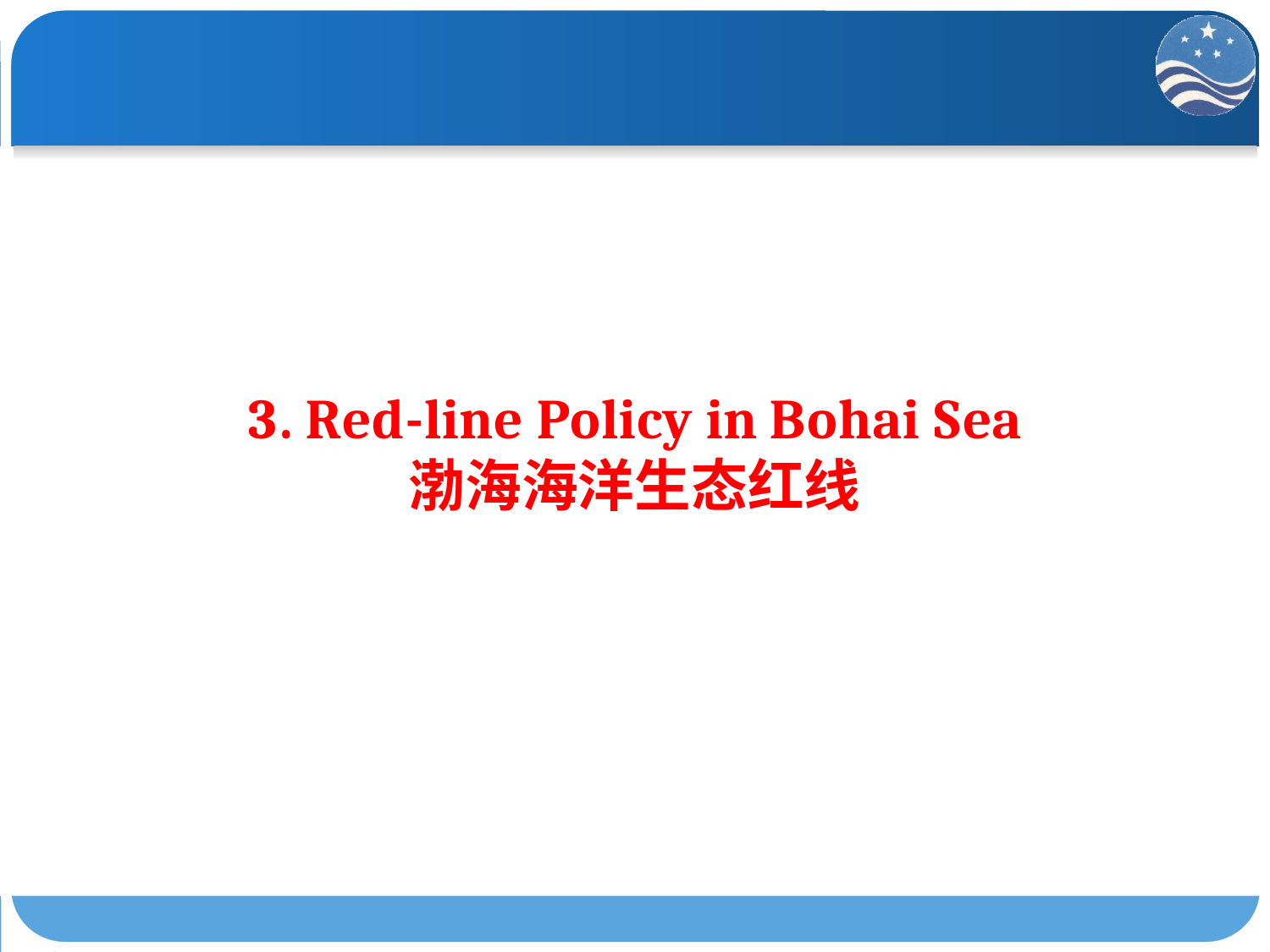

# 3. Red-line Policy in Bohai Sea 渤海海洋生态红线